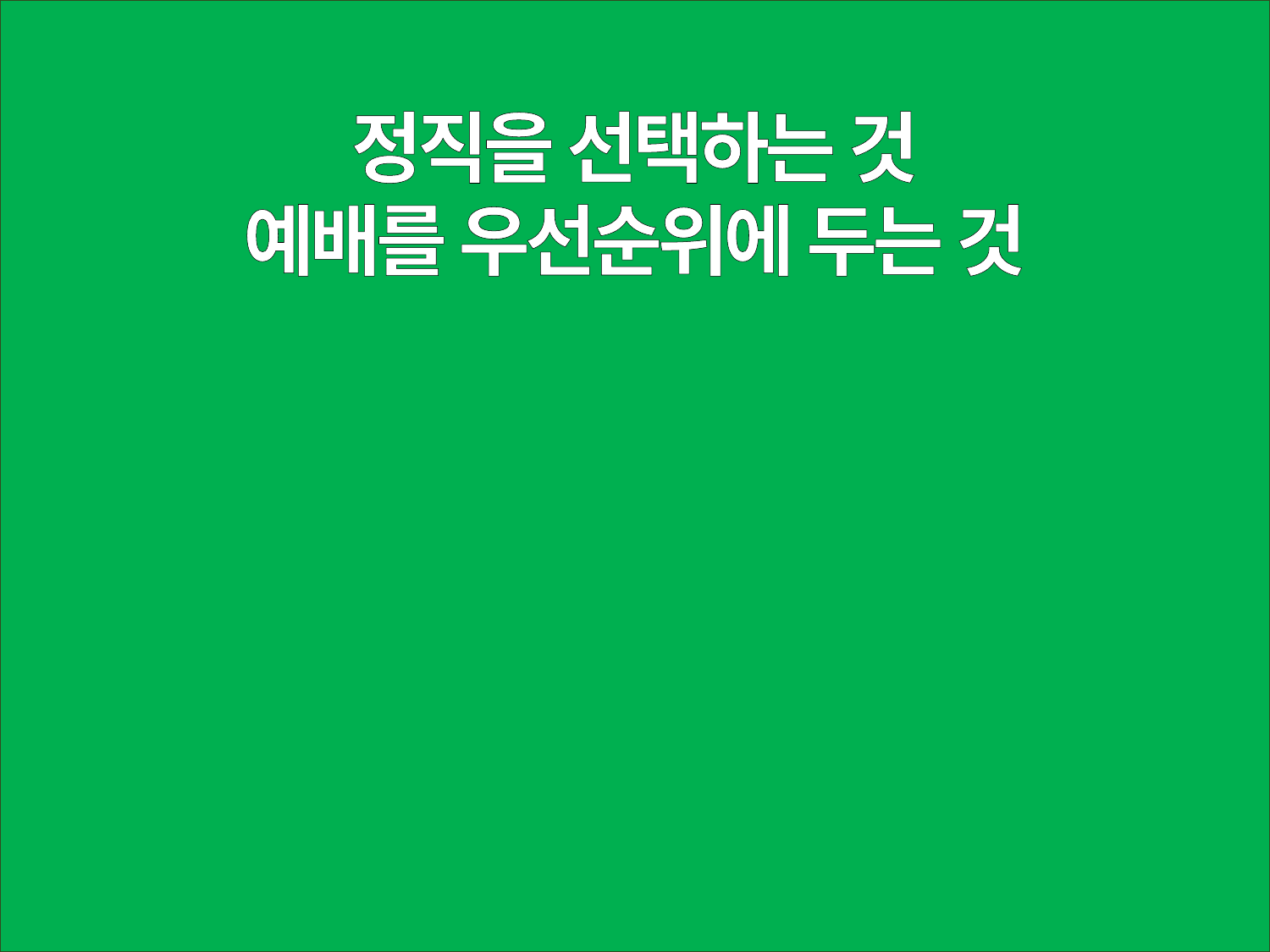

정직을 선택하는 것
예배를 우선순위에 두는 것